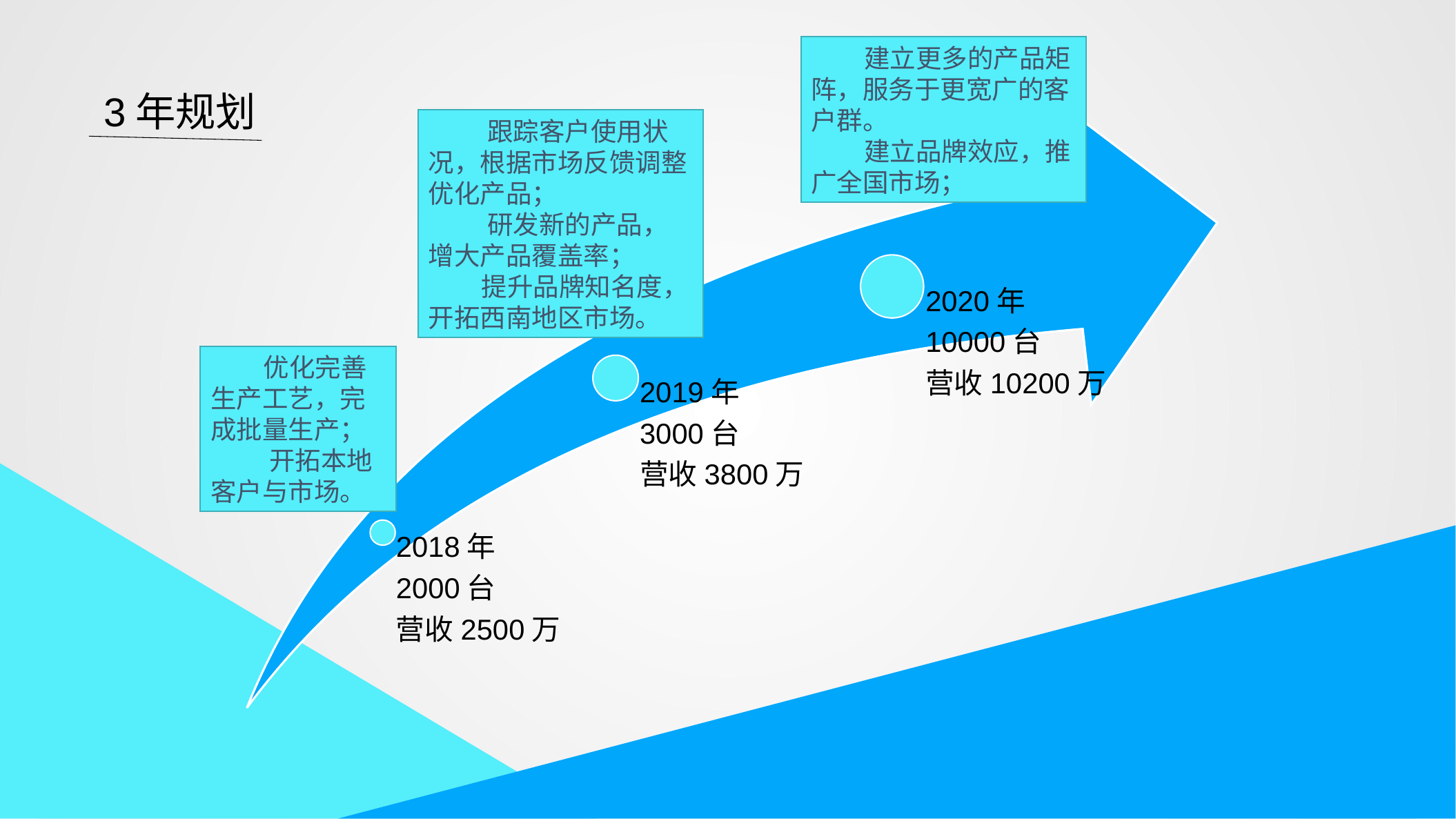

建立更多的产品矩阵，服务于更宽广的客户群。
        建立品牌效应，推广全国市场；
3年规划
2018年
2000台
营收2500万
2019年
3000台
营收3800万
2020年
10000台
营收10200万
         跟踪客户使用状况，根据市场反馈调整优化产品；
         研发新的产品，增大产品覆盖率；
        提升品牌知名度，开拓西南地区市场。

        优化完善生产工艺，完成批量生产；
         开拓本地客户与市场。